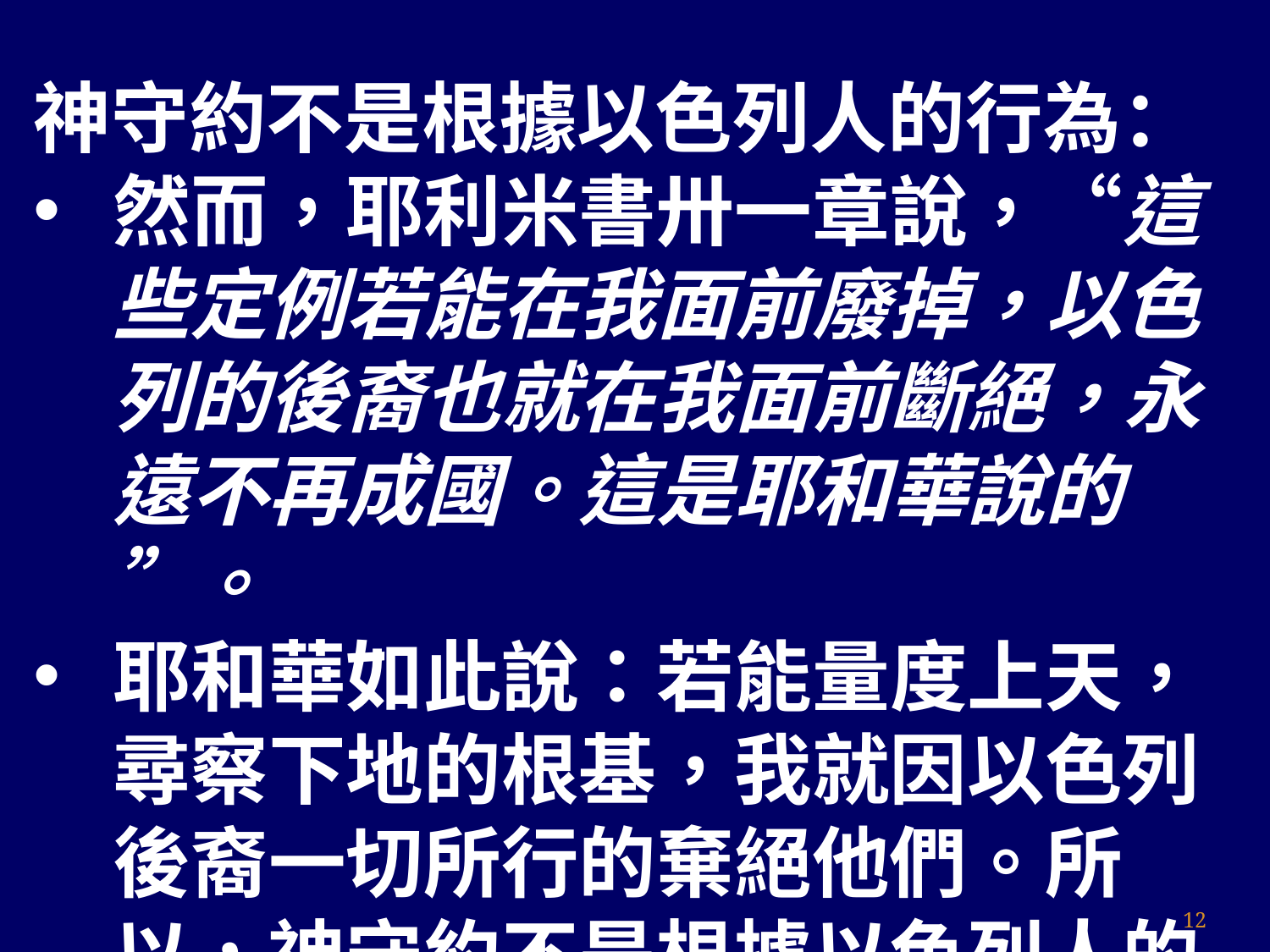

神守約不是根據以色列人的行為：
然而，耶利米書卅一章說，“這些定例若能在我面前廢掉，以色列的後裔也就在我面前斷絕，永遠不再成國。這是耶和華說的”。
耶和華如此說：若能量度上天，尋察下地的根基，我就因以色列後裔一切所行的棄絕他們。所以，神守約不是根據以色列人的行為。
12